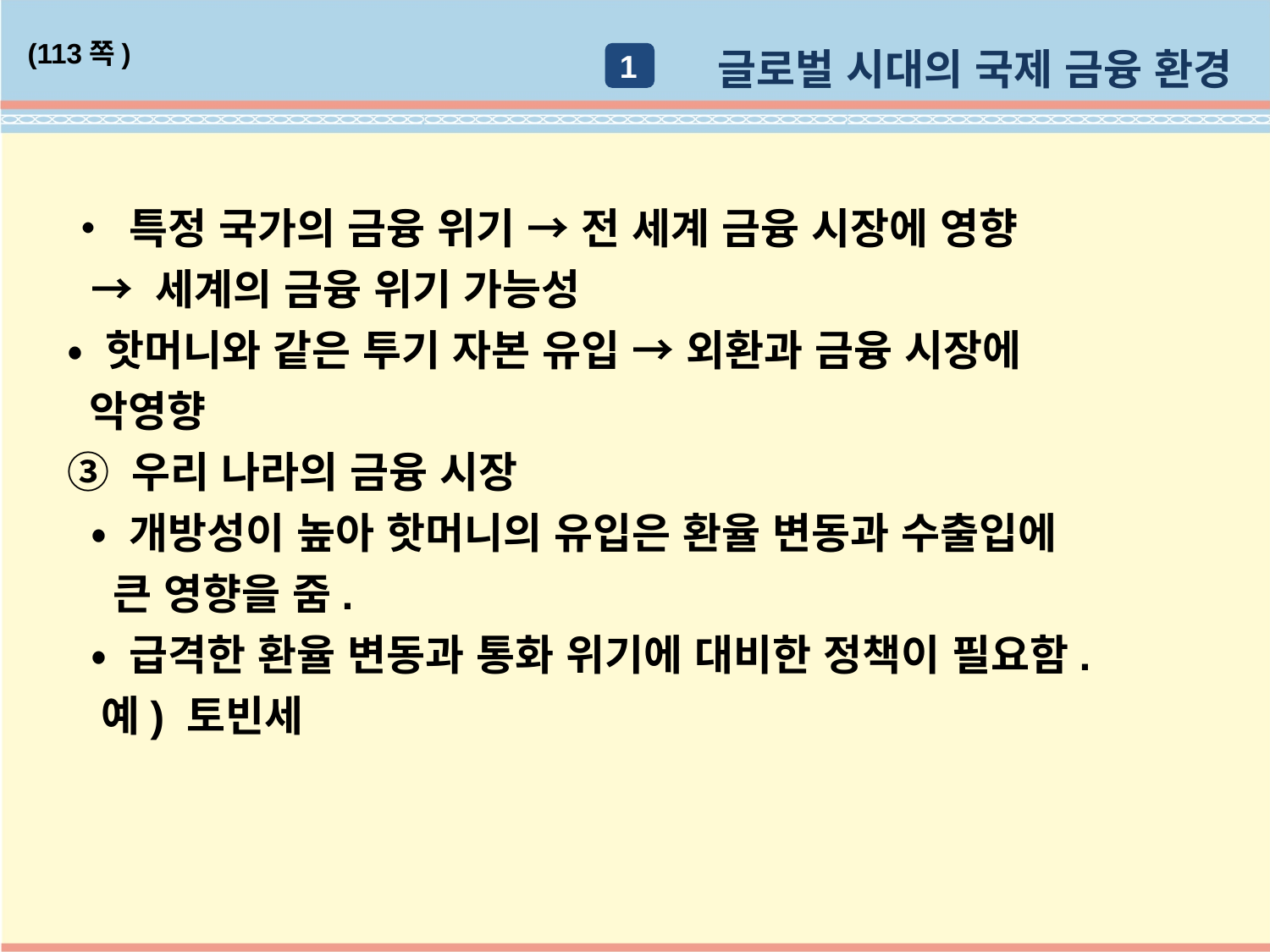

글로벌 시대의 국제 금융 환경
(113쪽)
1
• 특정 국가의 금융 위기 → 전 세계 금융 시장에 영향
  → 세계의 금융 위기 가능성
• 핫머니와 같은 투기 자본 유입 → 외환과 금융 시장에
 악영향
③ 우리 나라의 금융 시장
  • 개방성이 높아 핫머니의 유입은 환율 변동과 수출입에
   큰 영향을 줌.
  • 급격한 환율 변동과 통화 위기에 대비한 정책이 필요함.
  예) 토빈세